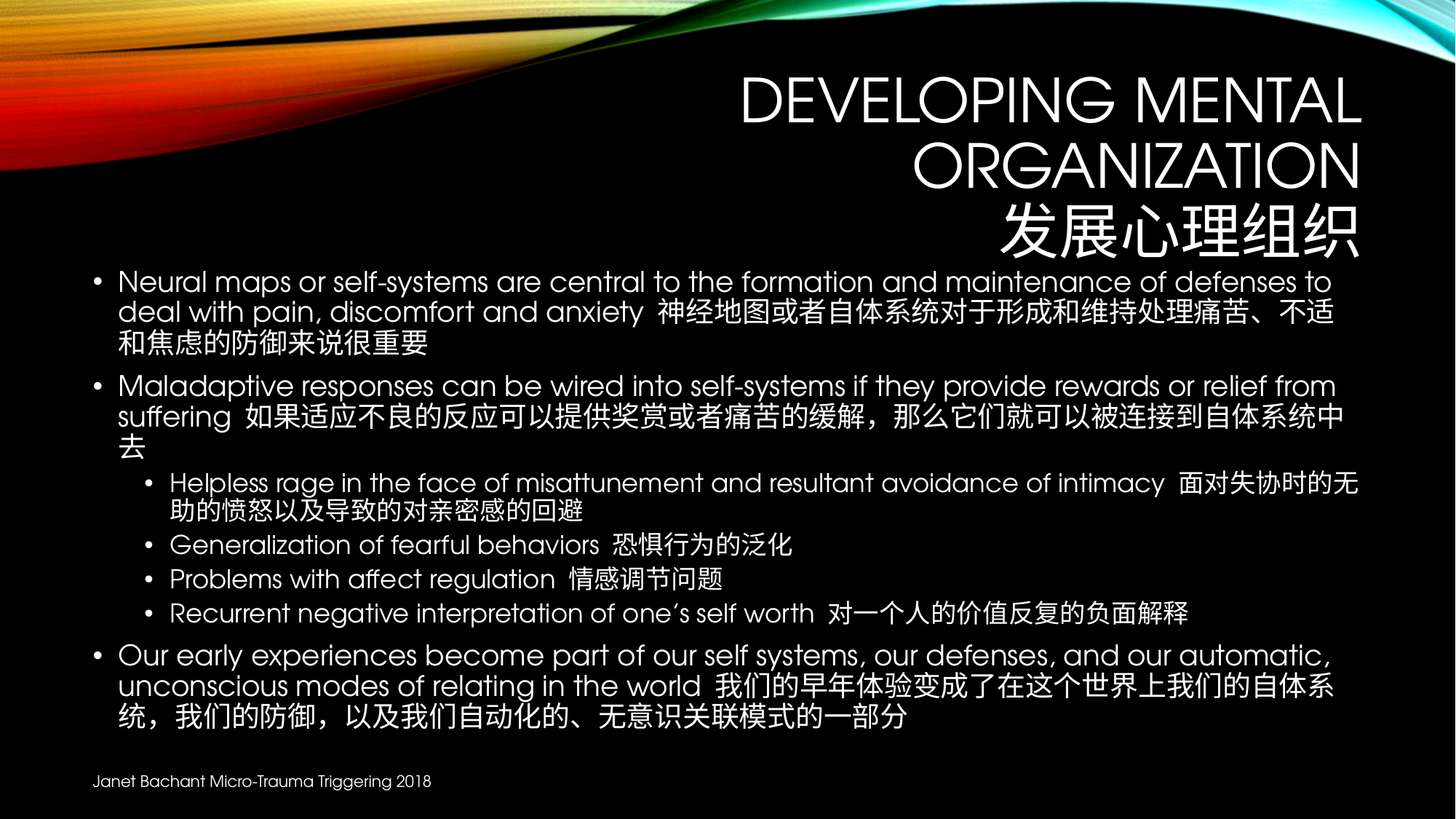

# Developing Mental Organization 发展心理组织
Neural maps or self-systems are central to the formation and maintenance of defenses to deal with pain, discomfort and anxiety 神经地图或者自体系统对于形成和维持处理痛苦、不适和焦虑的防御来说很重要
Maladaptive responses can be wired into self-systems if they provide rewards or relief from suffering 如果适应不良的反应可以提供奖赏或者痛苦的缓解，那么它们就可以被连接到自体系统中去
Helpless rage in the face of misattunement and resultant avoidance of intimacy 面对失协时的无助的愤怒以及导致的对亲密感的回避
Generalization of fearful behaviors 恐惧行为的泛化
Problems with affect regulation 情感调节问题
Recurrent negative interpretation of one’s self worth 对一个人的价值反复的负面解释
Our early experiences become part of our self systems, our defenses, and our automatic, unconscious modes of relating in the world 我们的早年体验变成了在这个世界上我们的自体系统，我们的防御，以及我们自动化的、无意识关联模式的一部分

Janet Bachant Micro-Trauma Triggering 2018